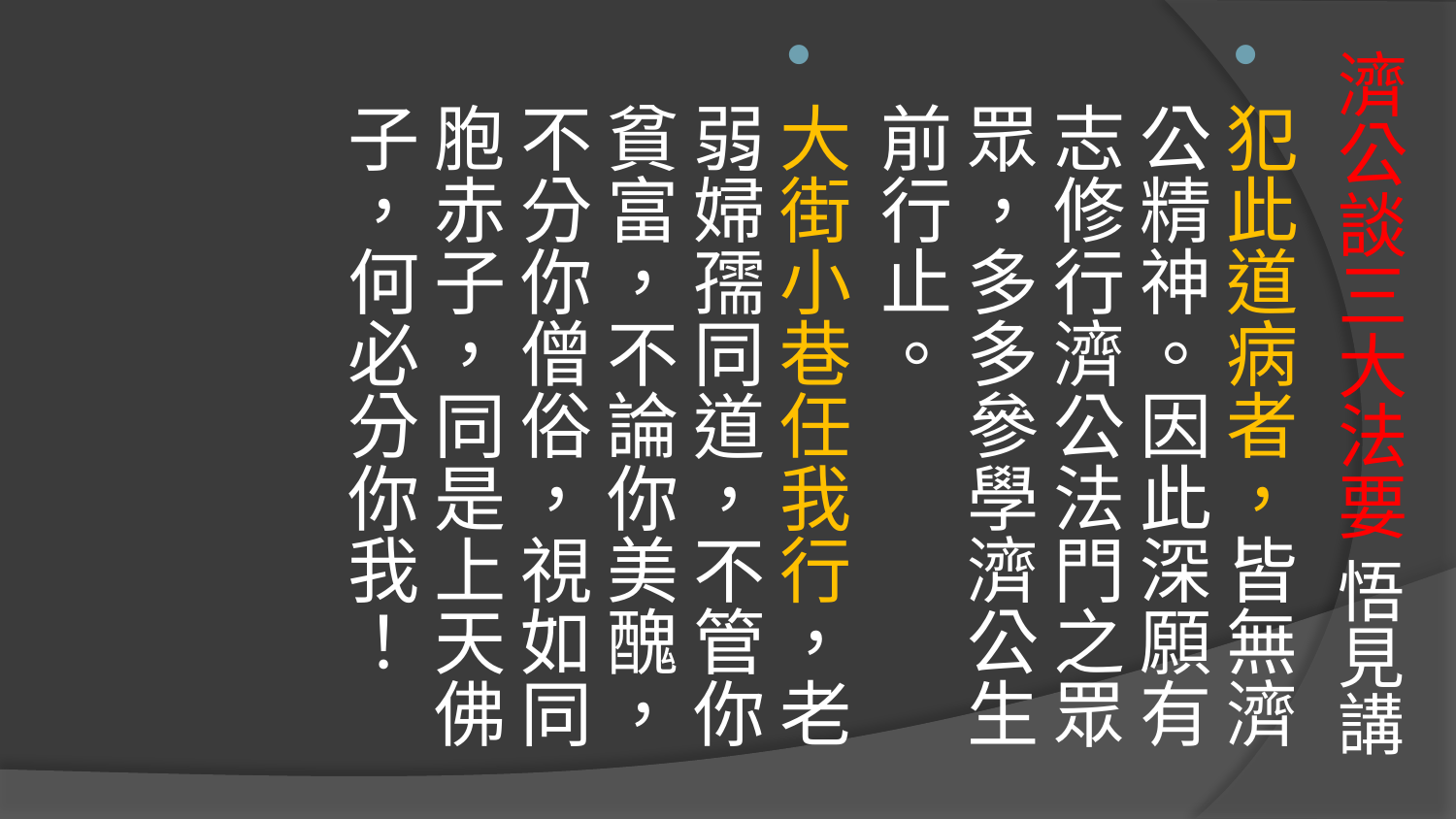

# 濟公談三大法要 悟見講
犯此道病者，皆無濟公精神。因此深願有志修行濟公法門之眾眾，多多參學濟公生前行止。
大街小巷任我行，老弱婦孺同道，不管你貧富，不論你美醜，不分你僧俗，視如同胞赤子，同是上天佛子，何必分你我！